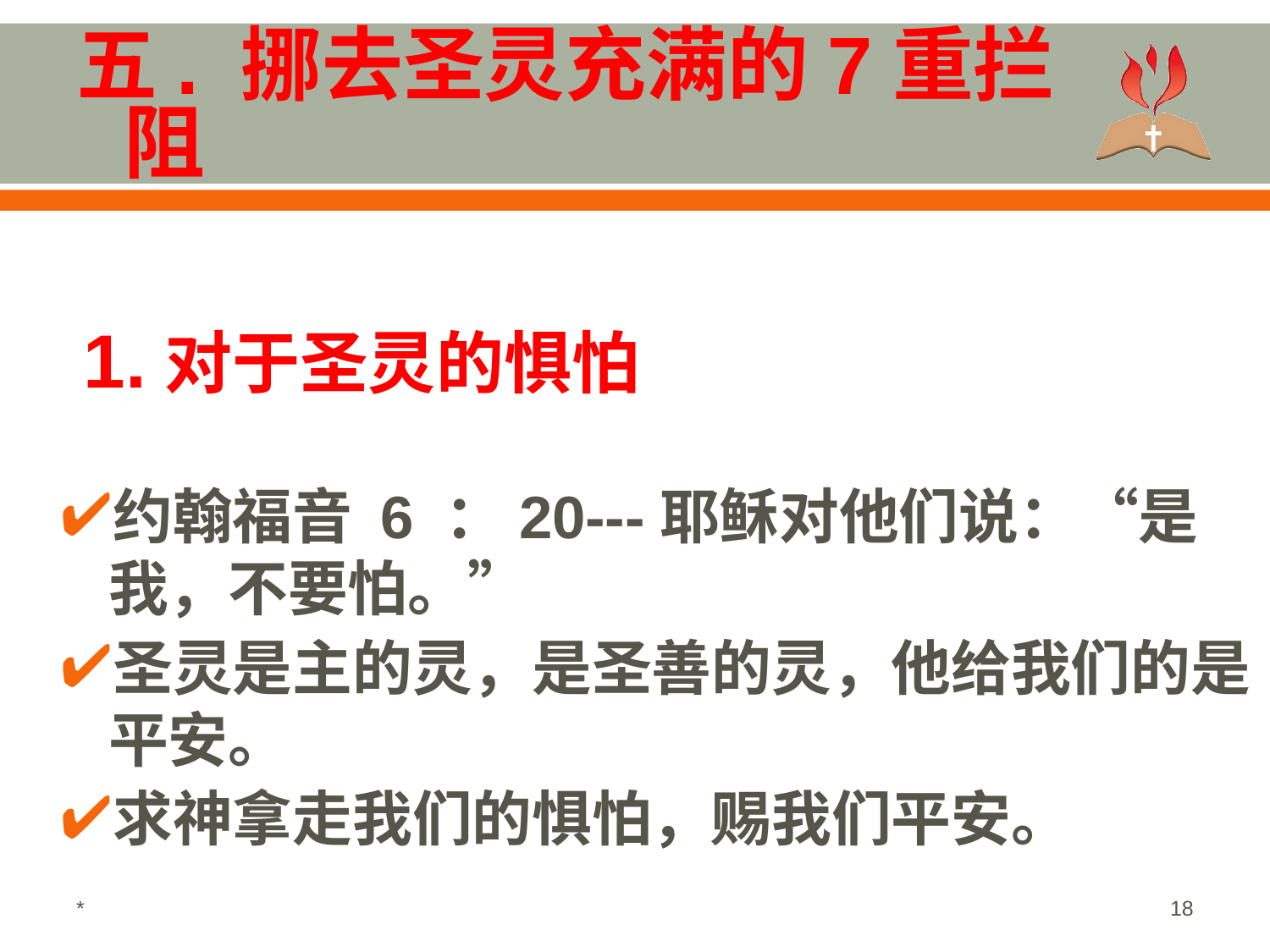

五. 挪去圣灵充满的7重拦阻

 1.对于圣灵的惧怕

约翰福音 6 ：20---耶稣对他们说：“是我，不要怕。”
圣灵是主的灵，是圣善的灵，他给我们的是平安。
求神拿走我们的惧怕，赐我们平安。

*
18